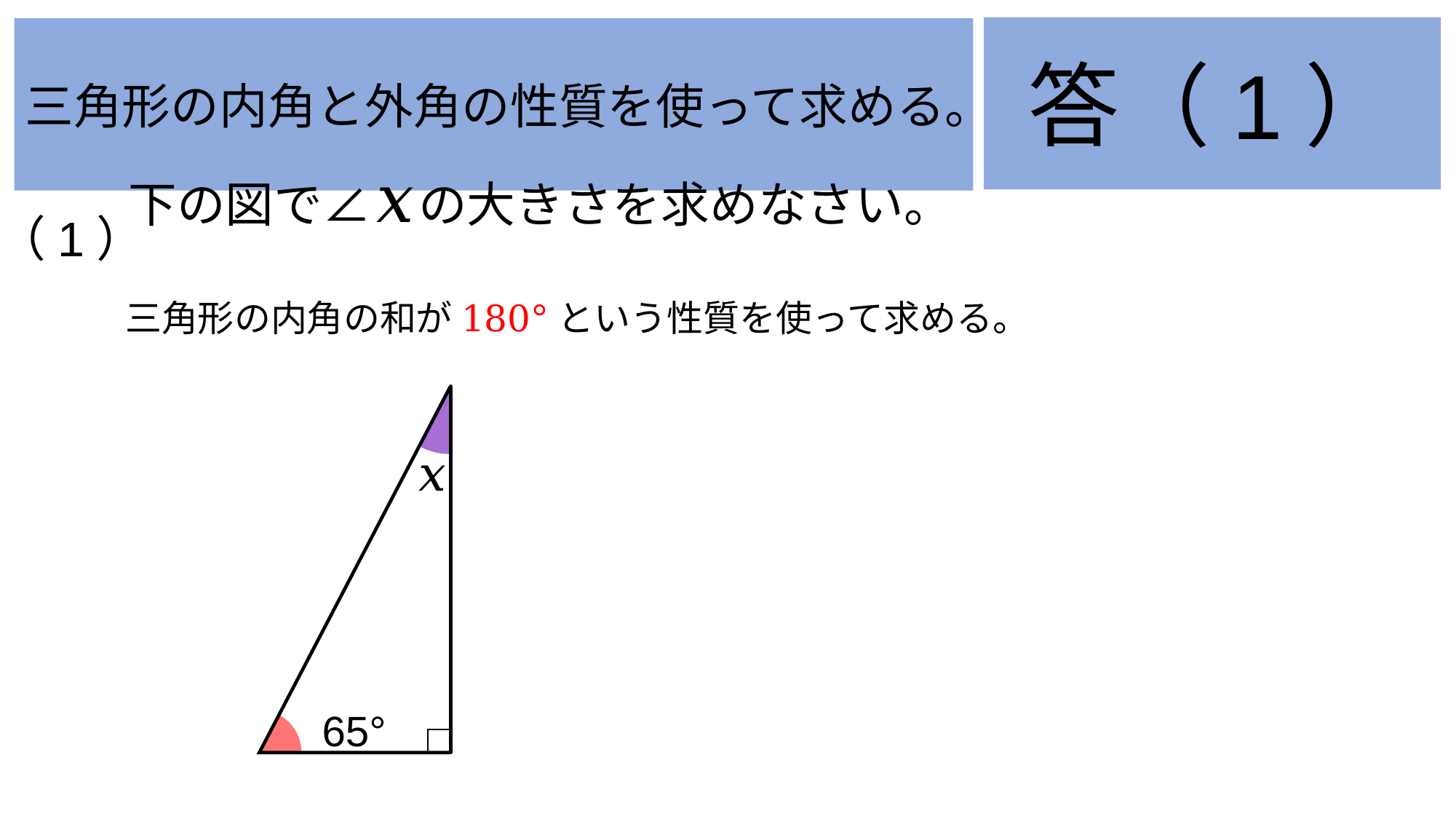

答（1）
三角形の内角と外角の性質を使って求める。
　下の図で∠𝑥の大きさを求めなさい。
（1）
三角形の内角の和が180°という性質を使って求める。

𝑥
65°

𝑥＝180°-65°-90°
𝑥=25°
答え𝑥=25°